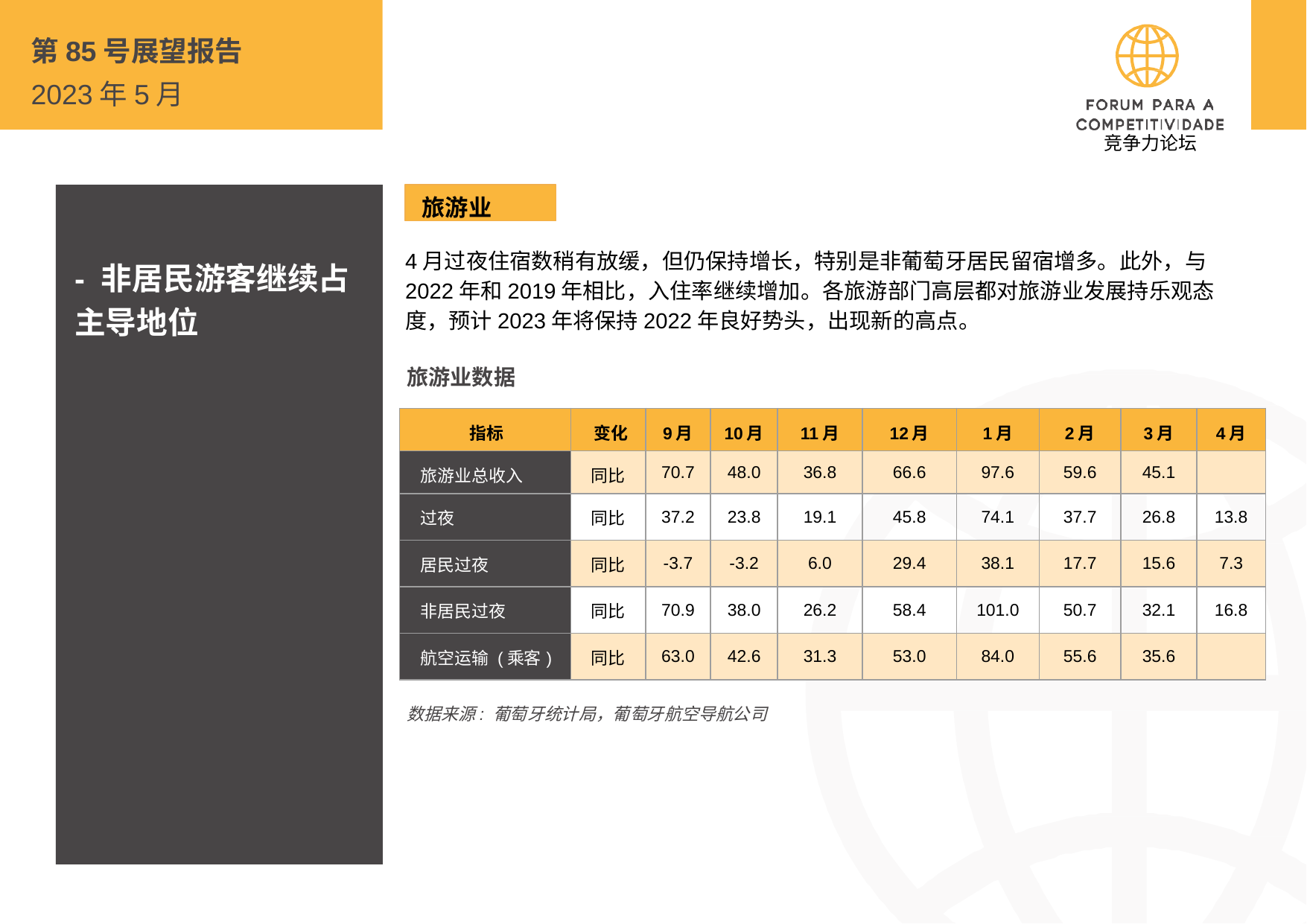

第85号展望报告
2023年5月
   竞争力论坛

- 非居民游客继续占主导地位

旅游业
4月过夜住宿数稍有放缓，但仍保持增长，特别是非葡萄牙居民留宿增多。此外，与2022年和2019年相比，入住率继续增加。各旅游部门高层都对旅游业发展持乐观态度，预计2023年将保持2022年良好势头，出现新的高点。

旅游业数据
| 指标 | 变化 | 9月 | 10月 | 11月 | 12月 | 1月 | 2月 | 3月 | 4月 |
| --- | --- | --- | --- | --- | --- | --- | --- | --- | --- |
| 旅游业总收入 | 同比 | 70.7 | 48.0 | 36.8 | 66.6 | 97.6 | 59.6 | 45.1 |  |
| 过夜 | 同比 | 37.2 | 23.8 | 19.1 | 45.8 | 74.1 | 37.7 | 26.8 | 13.8 |
| 居民过夜 | 同比 | -3.7 | -3.2 | 6.0 | 29.4 | 38.1 | 17.7 | 15.6 | 7.3 |
| 非居民过夜 | 同比 | 70.9 | 38.0 | 26.2 | 58.4 | 101.0 | 50.7 | 32.1 | 16.8 |
| 航空运输 (乘客) | 同比 | 63.0 | 42.6 | 31.3 | 53.0 | 84.0 | 55.6 | 35.6 |  |
 旅游业总收入
 过夜
 居民过夜
 非居民过夜
 航空运输 (乘客)

数据来源: 葡萄牙统计局，葡萄牙航空导航公司

 旅游总收入